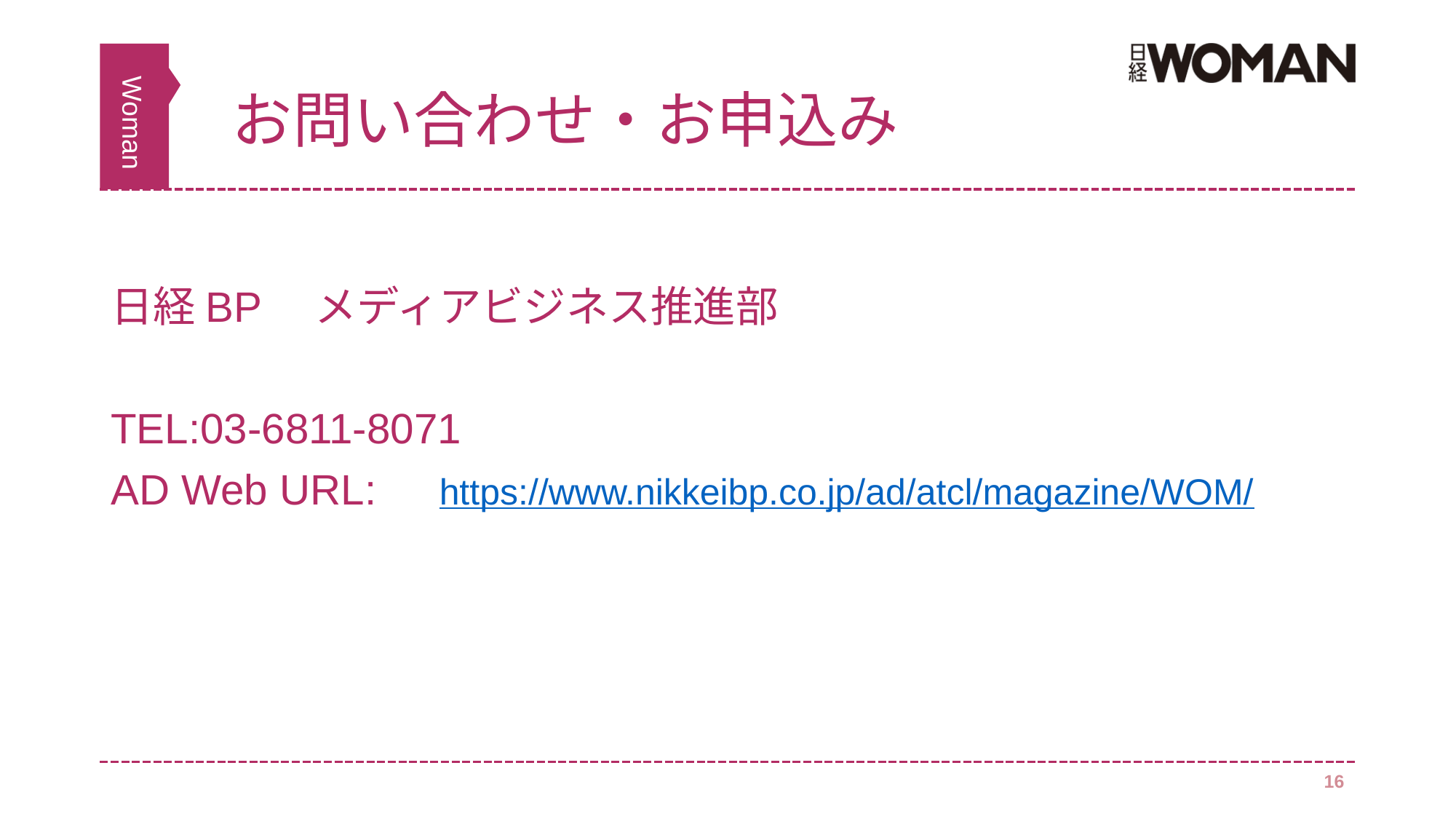

# お問い合わせ・お申込み

日経BP　メディアビジネス推進部

TEL:03-6811-8071
AD Web URL:　https://www.nikkeibp.co.jp/ad/atcl/magazine/WOM/

16